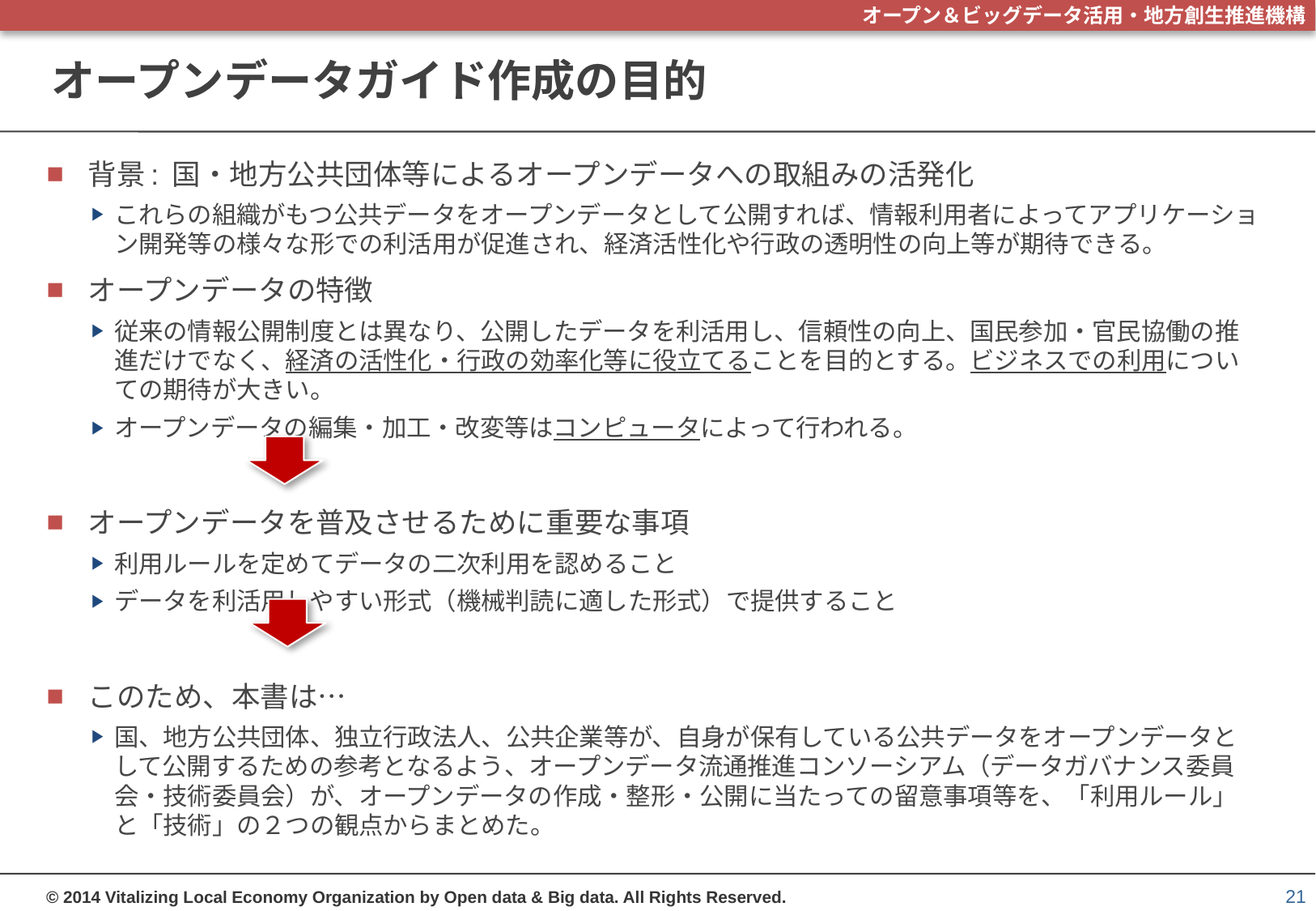

# オープンデータガイド作成の目的
背景: 国・地方公共団体等によるオープンデータへの取組みの活発化
これらの組織がもつ公共データをオープンデータとして公開すれば、情報利用者によってアプリケーション開発等の様々な形での利活用が促進され、経済活性化や行政の透明性の向上等が期待できる。
オープンデータの特徴
従来の情報公開制度とは異なり、公開したデータを利活用し、信頼性の向上、国民参加・官民協働の推進だけでなく、経済の活性化・行政の効率化等に役立てることを目的とする。ビジネスでの利用についての期待が大きい。
オープンデータの編集・加工・改変等はコンピュータによって行われる。

オープンデータを普及させるために重要な事項
利用ルールを定めてデータの二次利用を認めること
データを利活用しやすい形式（機械判読に適した形式）で提供すること

このため、本書は…
国、地方公共団体、独立行政法人、公共企業等が、自身が保有している公共データをオープンデータとして公開するための参考となるよう、オープンデータ流通推進コンソーシアム（データガバナンス委員会・技術委員会）が、オープンデータの作成・整形・公開に当たっての留意事項等を、「利用ルール」と「技術」の２つの観点からまとめた。

21